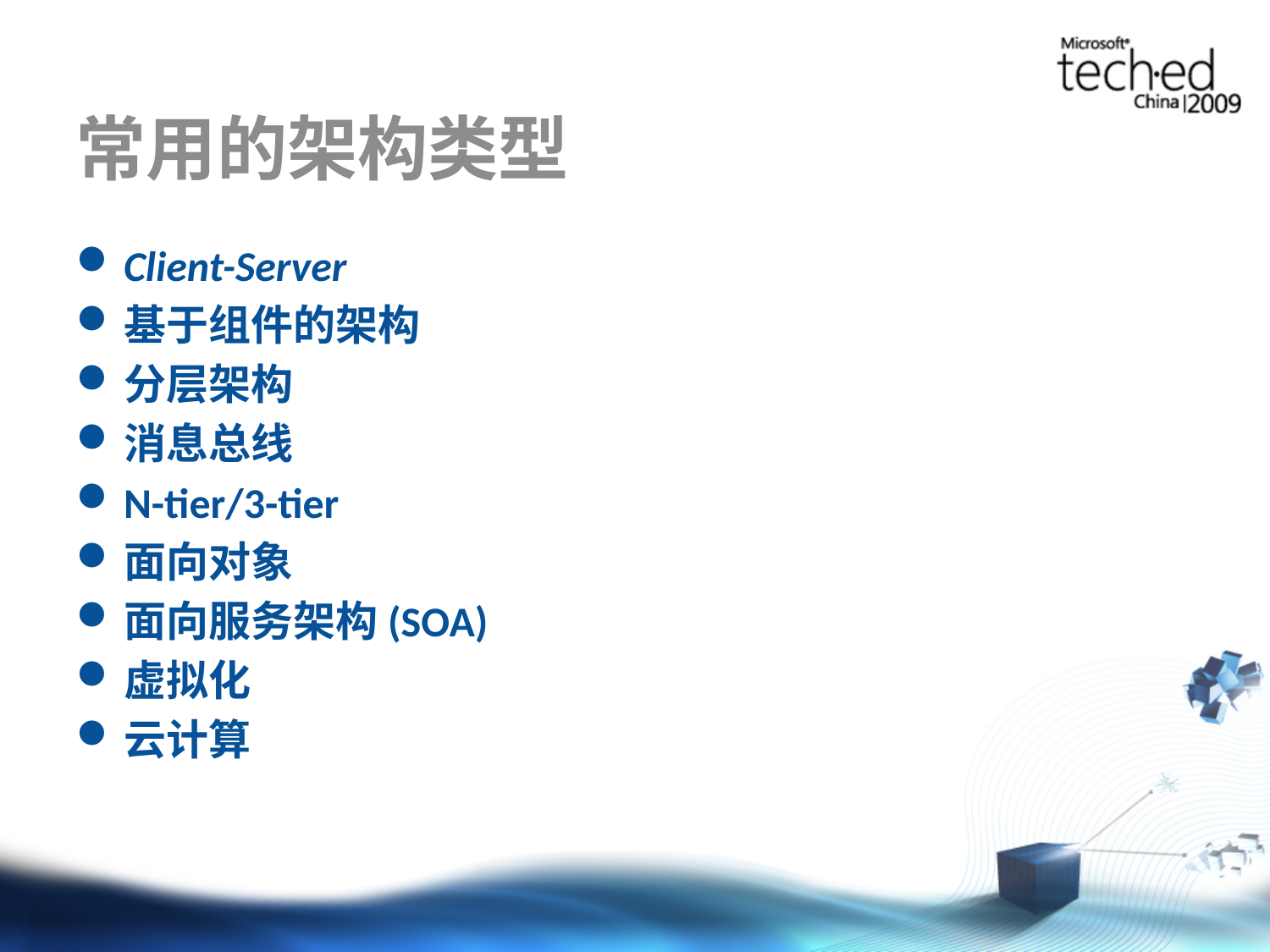

# 常用的架构类型
Client-Server
基于组件的架构
分层架构
消息总线
N-tier/3-tier
面向对象
面向服务架构(SOA)
虚拟化
云计算